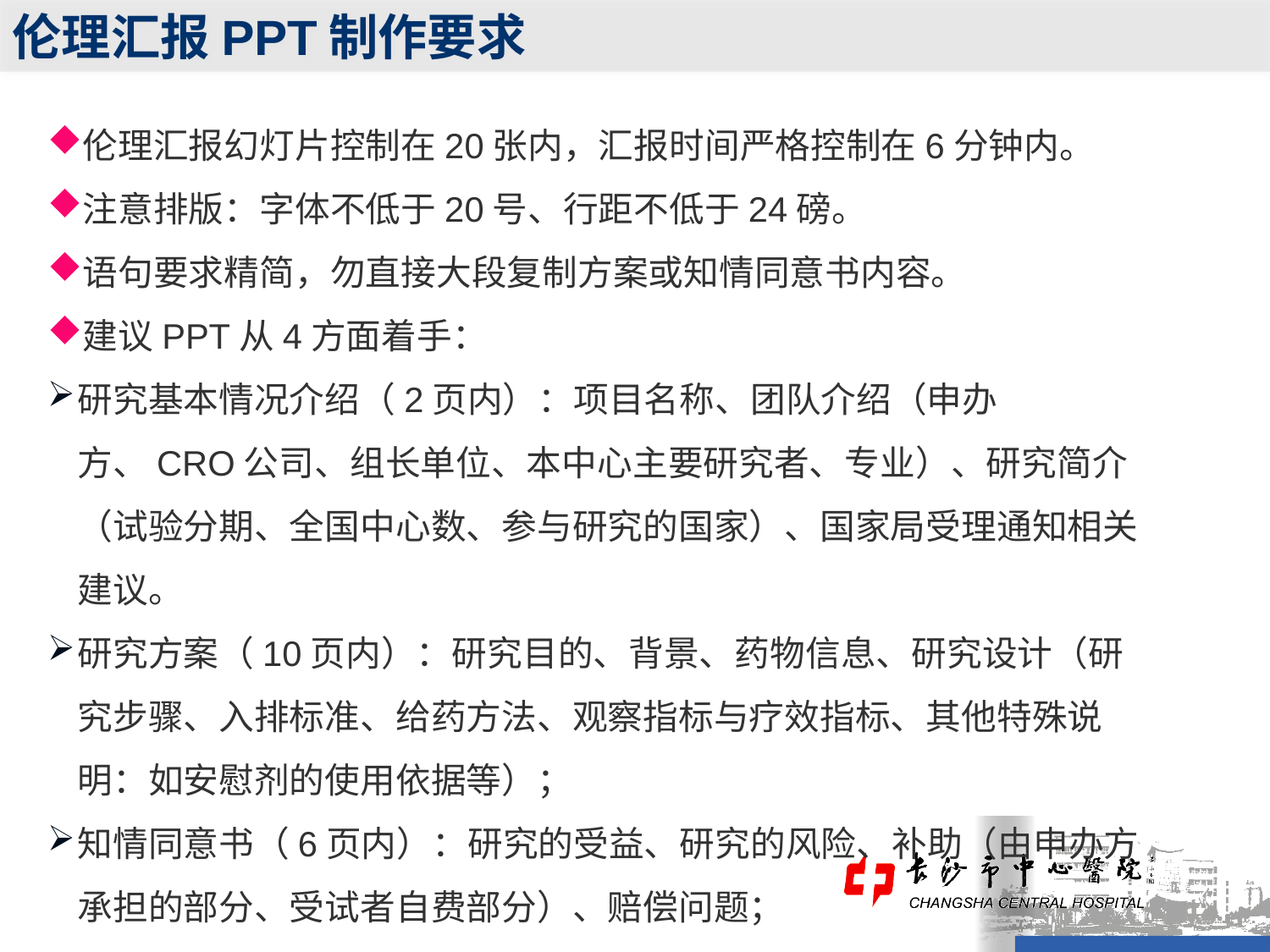

伦理汇报PPT制作要求
伦理汇报幻灯片控制在20张内，汇报时间严格控制在6分钟内。
注意排版：字体不低于20号、行距不低于24磅。
语句要求精简，勿直接大段复制方案或知情同意书内容。
建议PPT从4方面着手：
研究基本情况介绍（2页内）：项目名称、团队介绍（申办方、CRO公司、组长单位、本中心主要研究者、专业）、研究简介（试验分期、全国中心数、参与研究的国家）、国家局受理通知相关建议。
研究方案（10页内）：研究目的、背景、药物信息、研究设计（研究步骤、入排标准、给药方法、观察指标与疗效指标、其他特殊说明：如安慰剂的使用依据等）；
知情同意书（6页内）：研究的受益、研究的风险、补助（由申办方承担的部分、受试者自费部分）、赔偿问题；
招募广告（1页内）：招募方式（易拉宝、网络、招募公司等）。